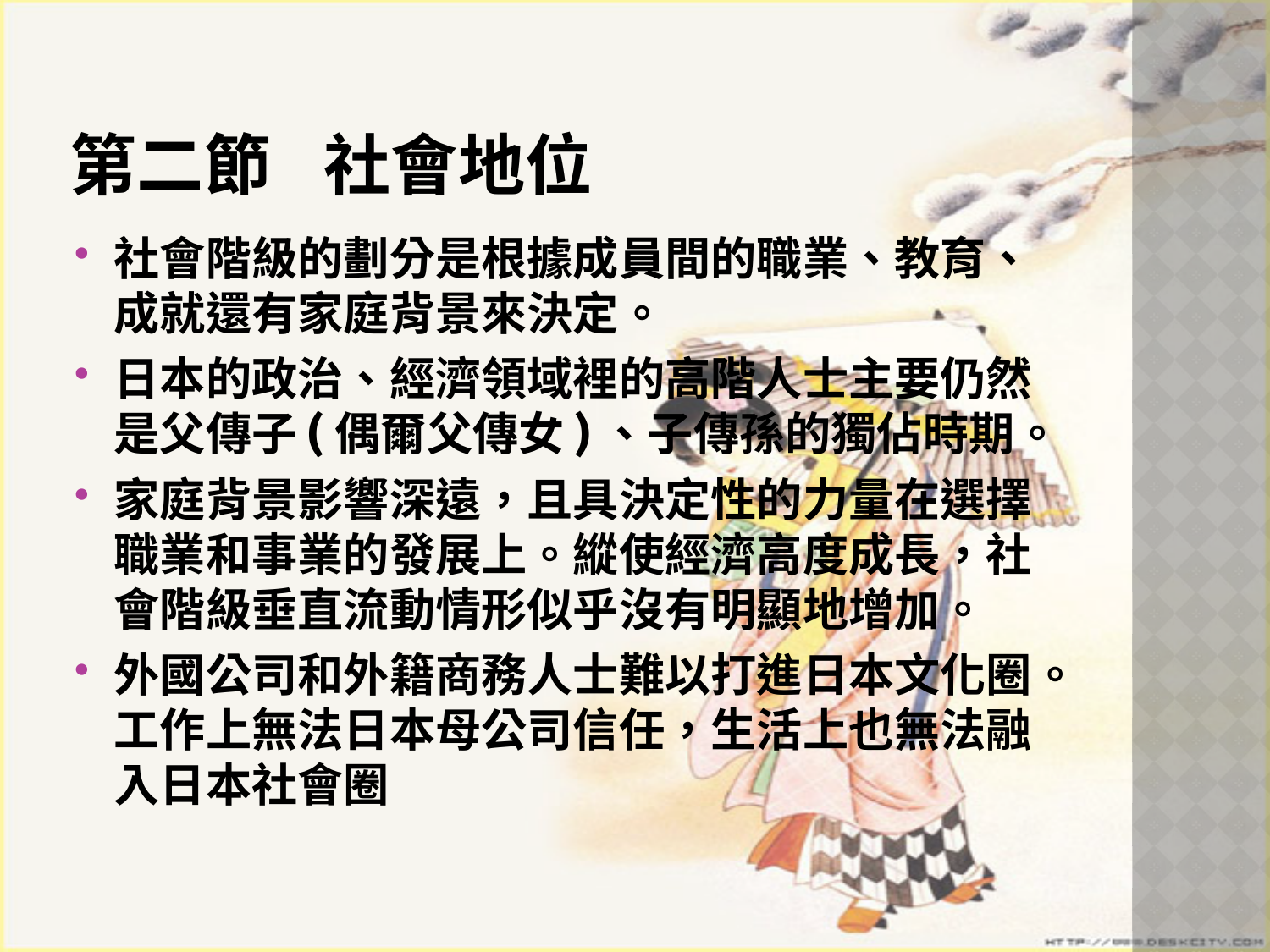

# 第二節	社會地位
社會階級的劃分是根據成員間的職業、教育、成就還有家庭背景來決定。
日本的政治、經濟領域裡的高階人士主要仍然是父傳子(偶爾父傳女)、子傳孫的獨佔時期。
家庭背景影響深遠，且具決定性的力量在選擇職業和事業的發展上。縱使經濟高度成長，社會階級垂直流動情形似乎沒有明顯地增加。
外國公司和外籍商務人士難以打進日本文化圈。工作上無法日本母公司信任，生活上也無法融入日本社會圈